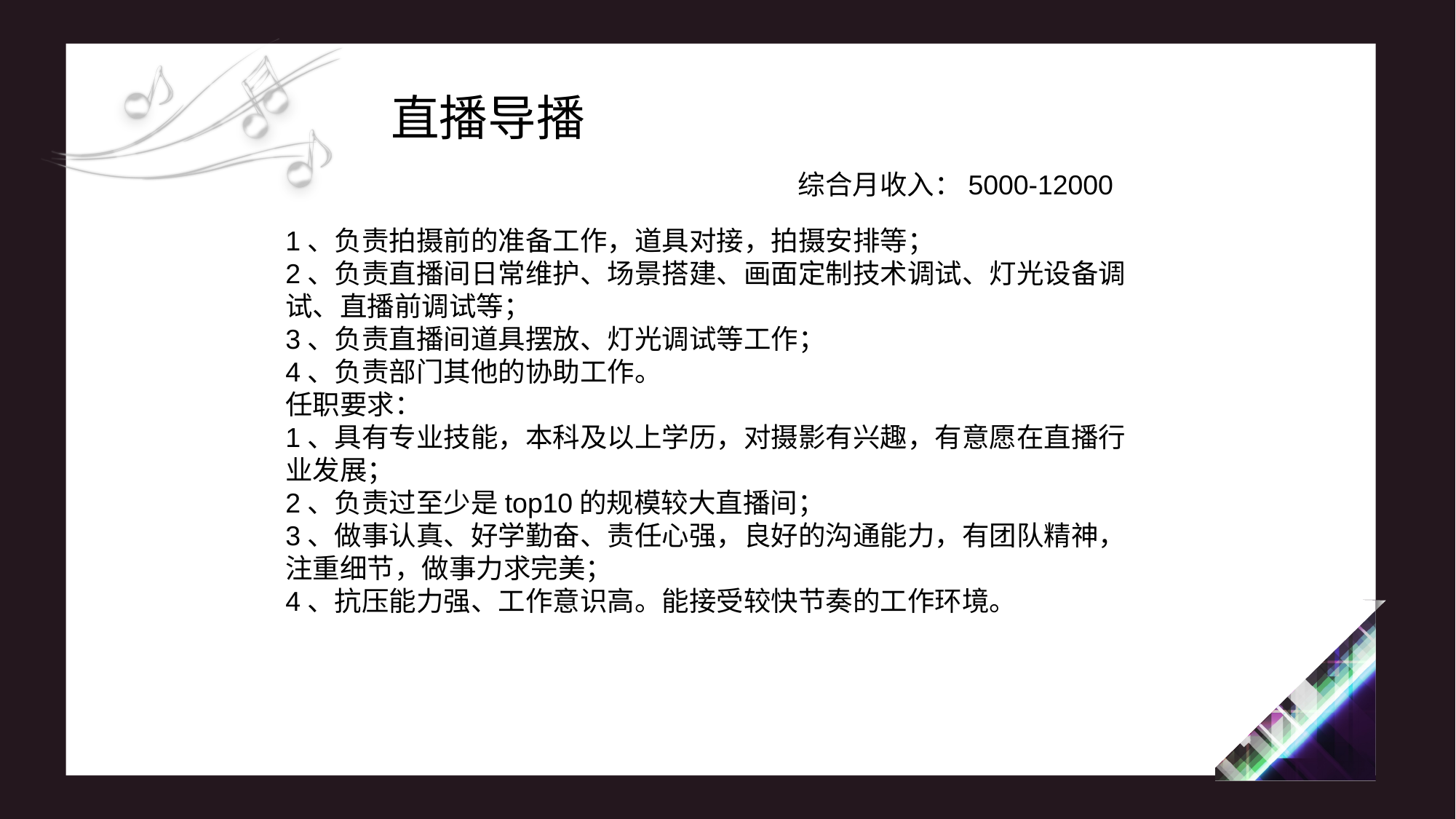

直播导播
综合月收入：5000-12000
1、负责拍摄前的准备工作，道具对接，拍摄安排等；
2、负责直播间日常维护、场景搭建、画面定制技术调试、灯光设备调试、直播前调试等；
3、负责直播间道具摆放、灯光调试等工作；
4、负责部门其他的协助工作。
任职要求：
1、具有专业技能，本科及以上学历，对摄影有兴趣，有意愿在直播行业发展；
2、负责过至少是top10的规模较大直播间；
3、做事认真、好学勤奋、责任心强，良好的沟通能力，有团队精神，注重细节，做事力求完美；
4、抗压能力强、工作意识高。能接受较快节奏的工作环境。